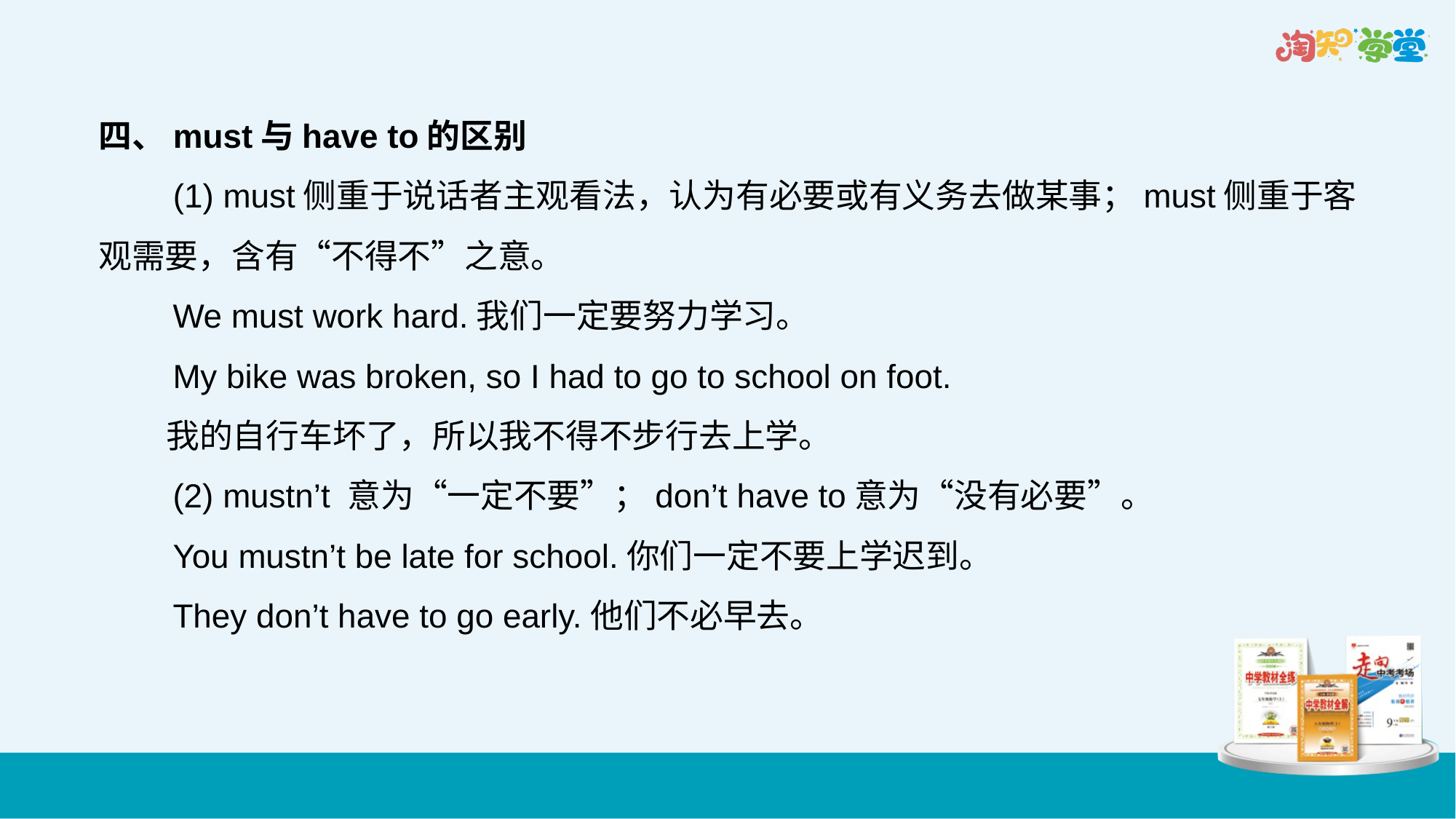

四、must与have to的区别
　　(1) must侧重于说话者主观看法，认为有必要或有义务去做某事；must侧重于客观需要，含有“不得不”之意。
        We must work hard.我们一定要努力学习。
        My bike was broken, so I had to go to school on foot.
        我的自行车坏了，所以我不得不步行去上学。
        (2) mustn’t 意为“一定不要”；don’t have to意为“没有必要”。
        You mustn’t be late for school.你们一定不要上学迟到。
        They don’t have to go early.他们不必早去。